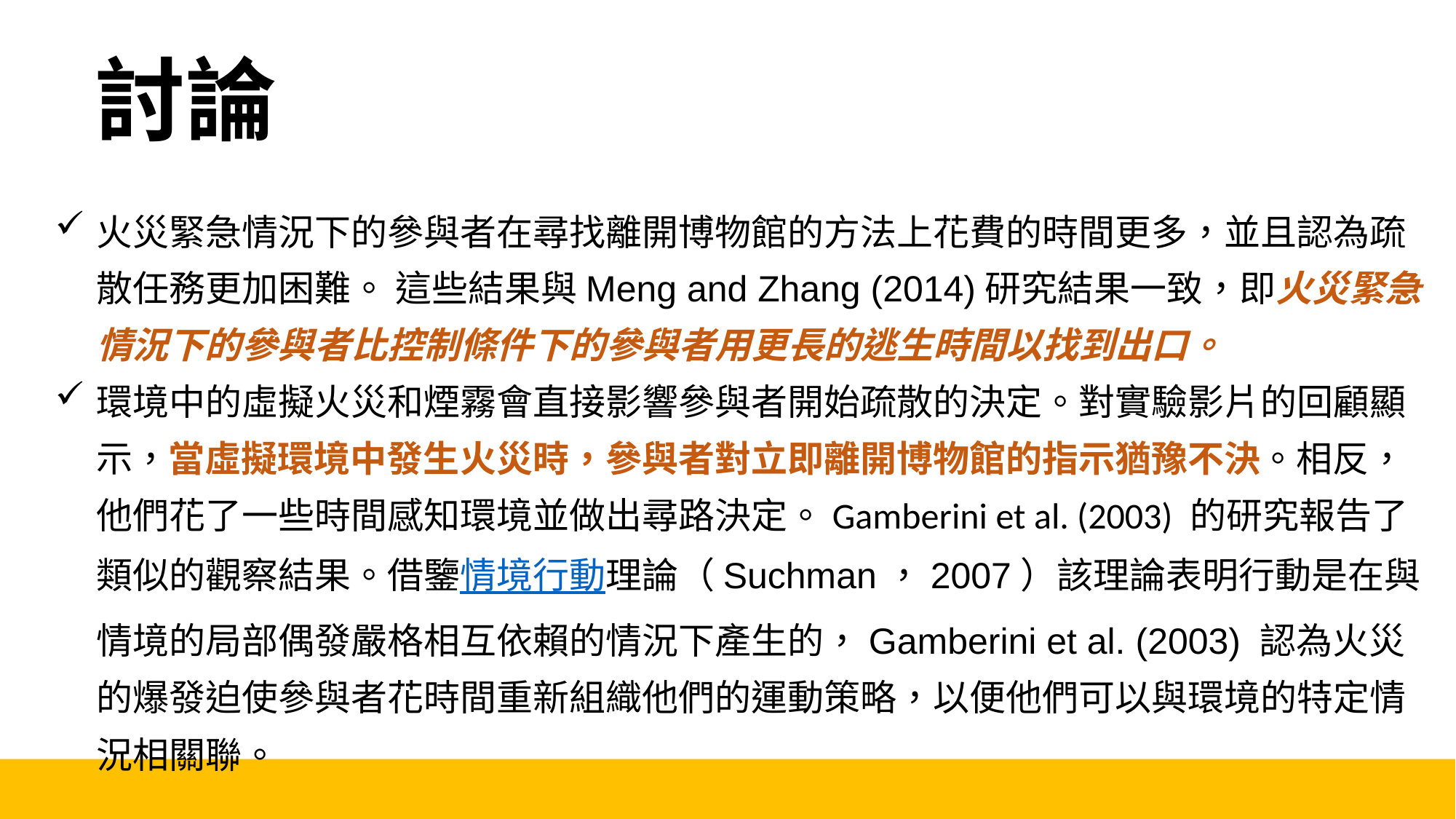

討論
火災緊急情況下的參與者在尋找離開博物館的方法上花費的時間更多，並且認為疏散任務更加困難。 這些結果與Meng and Zhang (2014)研究結果一致，即火災緊急情況下的參與者比控制條件下的參與者用更長的逃生時間以找到出口。
環境中的虛擬火災和煙霧會直接影響參與者開始疏散的決定。對實驗影片的回顧顯示，當虛擬環境中發生火災時，參與者對立即離開博物館的指示猶豫不決。相反，他們花了一些時間感知環境並做出尋路決定。Gamberini et al. (2003) 的研究報告了類似的觀察結果。借鑒情境行動理論（Suchman，2007）該理論表明行動是在與情境的局部偶發嚴格相互依賴的情況下產生的，Gamberini et al. (2003) 認為火災的爆發迫使參與者花時間重新組織他們的運動策略，以便他們可以與環境的特定情況相關聯。

23